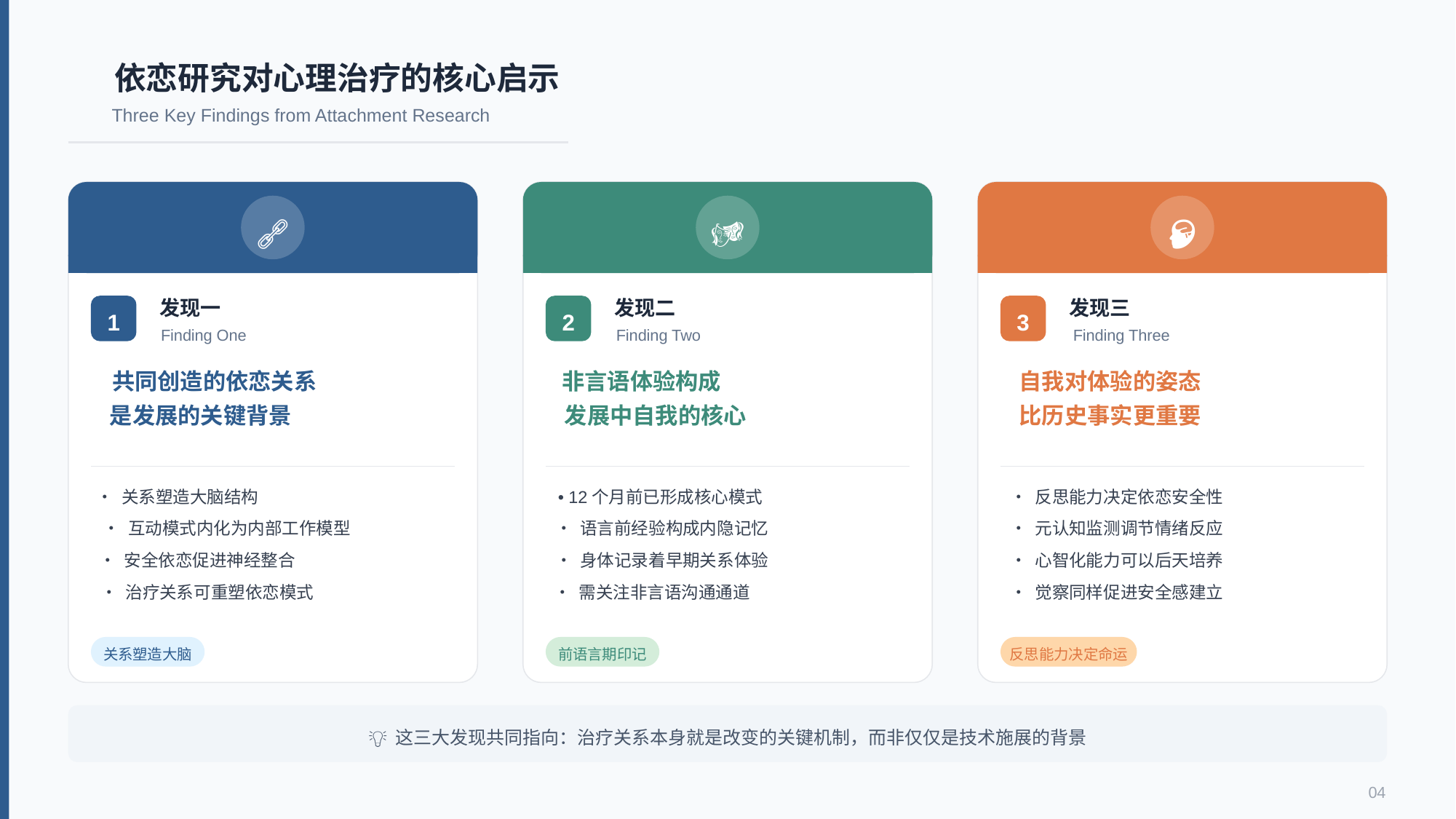

依恋研究对心理治疗的核心启示
Three Key Findings from Attachment Research

🔗

发现一

1
Finding One
共同创造的依恋关系
是发展的关键背景

• 关系塑造大脑结构
• 互动模式内化为内部工作模型
• 安全依恋促进神经整合
• 治疗关系可重塑依恋模式

关系塑造大脑

🎭

发现二

2
Finding Two
非言语体验构成
发展中自我的核心

• 12个月前已形成核心模式
• 语言前经验构成内隐记忆
• 身体记录着早期关系体验
• 需关注非言语沟通通道

前语言期印记

🧠

发现三

3
Finding Three
自我对体验的姿态
比历史事实更重要

• 反思能力决定依恋安全性
• 元认知监测调节情绪反应
• 心智化能力可以后天培养
• 觉察同样促进安全感建立

反思能力决定命运

💡 这三大发现共同指向：治疗关系本身就是改变的关键机制，而非仅仅是技术施展的背景
04